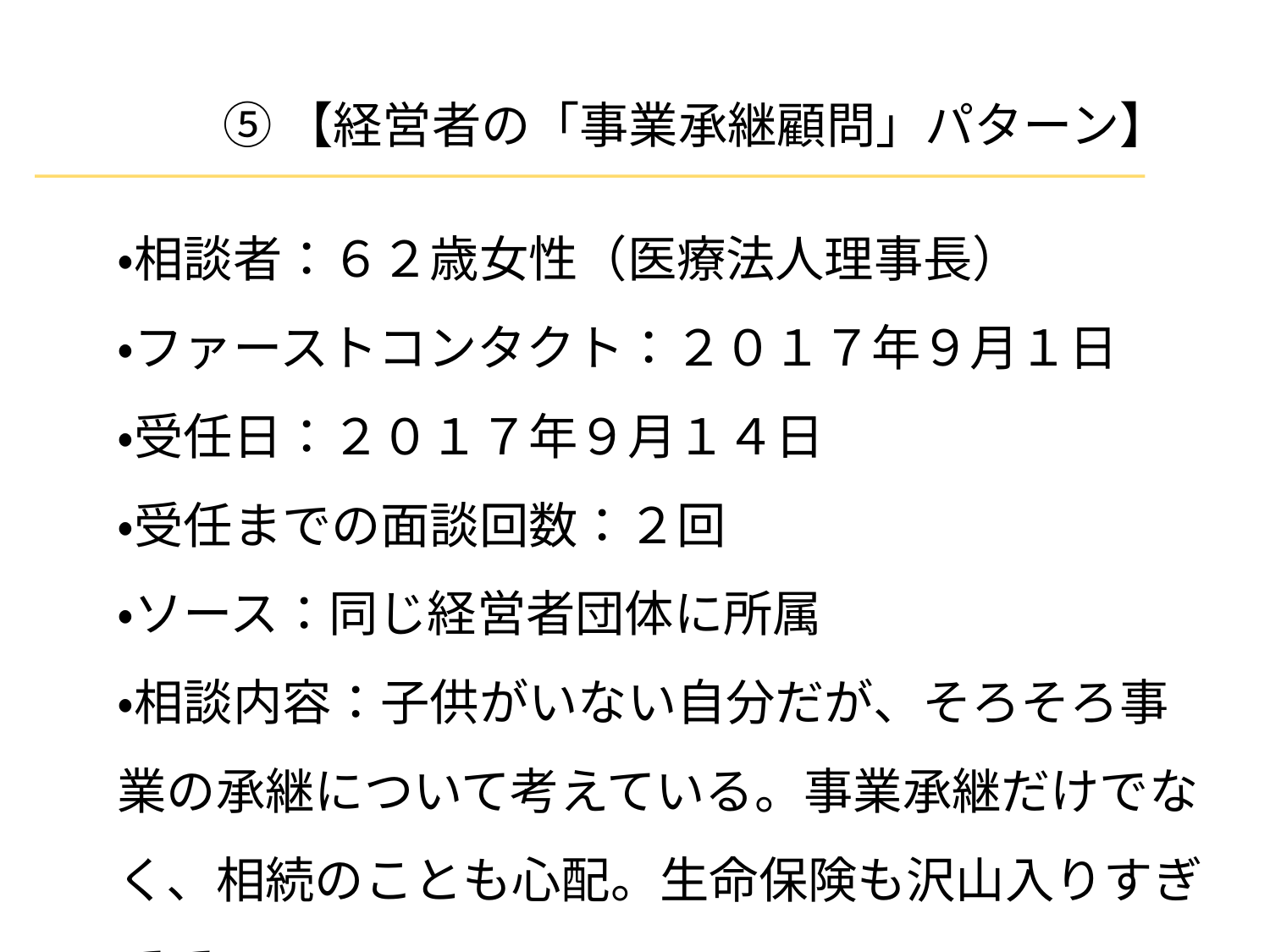

⑤【経営者の「事業承継顧問」パターン】
・相談者：６２歳女性（医療法人理事長）
・ファーストコンタクト：２０１７年９月１日
・受任日：２０１７年９月１４日
・受任までの面談回数：２回
・ソース：同じ経営者団体に所属
・相談内容：子供がいない自分だが、そろそろ事業の承継について考えている。事業承継だけでなく、相続のことも心配。生命保険も沢山入りすぎてて・・・